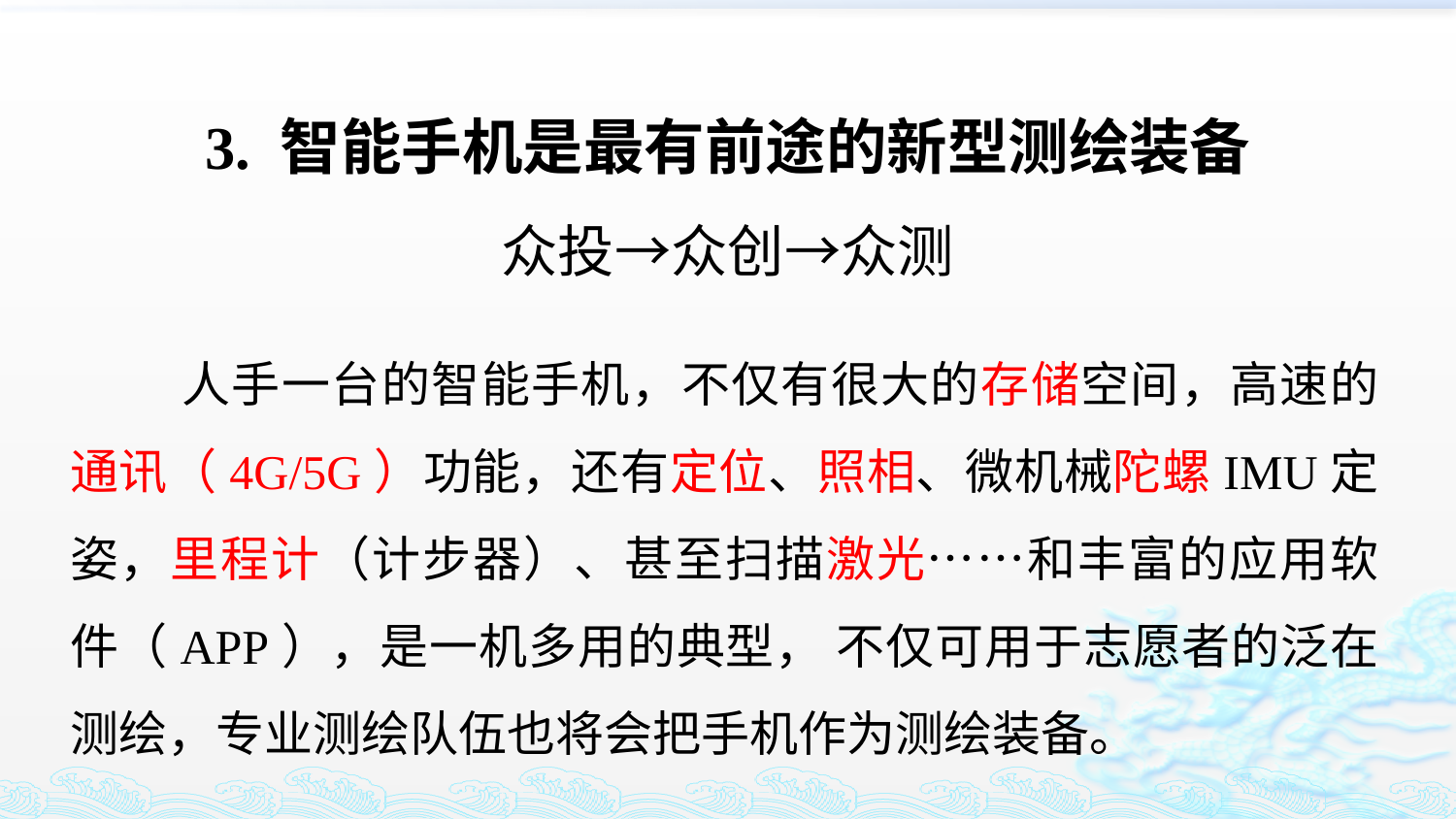

3. 智能手机是最有前途的新型测绘装备
众投→众创→众测
	        人手一台的智能手机，不仅有很大的存储空间，高速的通讯（4G/5G）功能，还有定位、照相、微机械陀螺IMU定姿，里程计（计步器）、甚至扫描激光……和丰富的应用软件（APP），是一机多用的典型， 不仅可用于志愿者的泛在测绘，专业测绘队伍也将会把手机作为测绘装备。